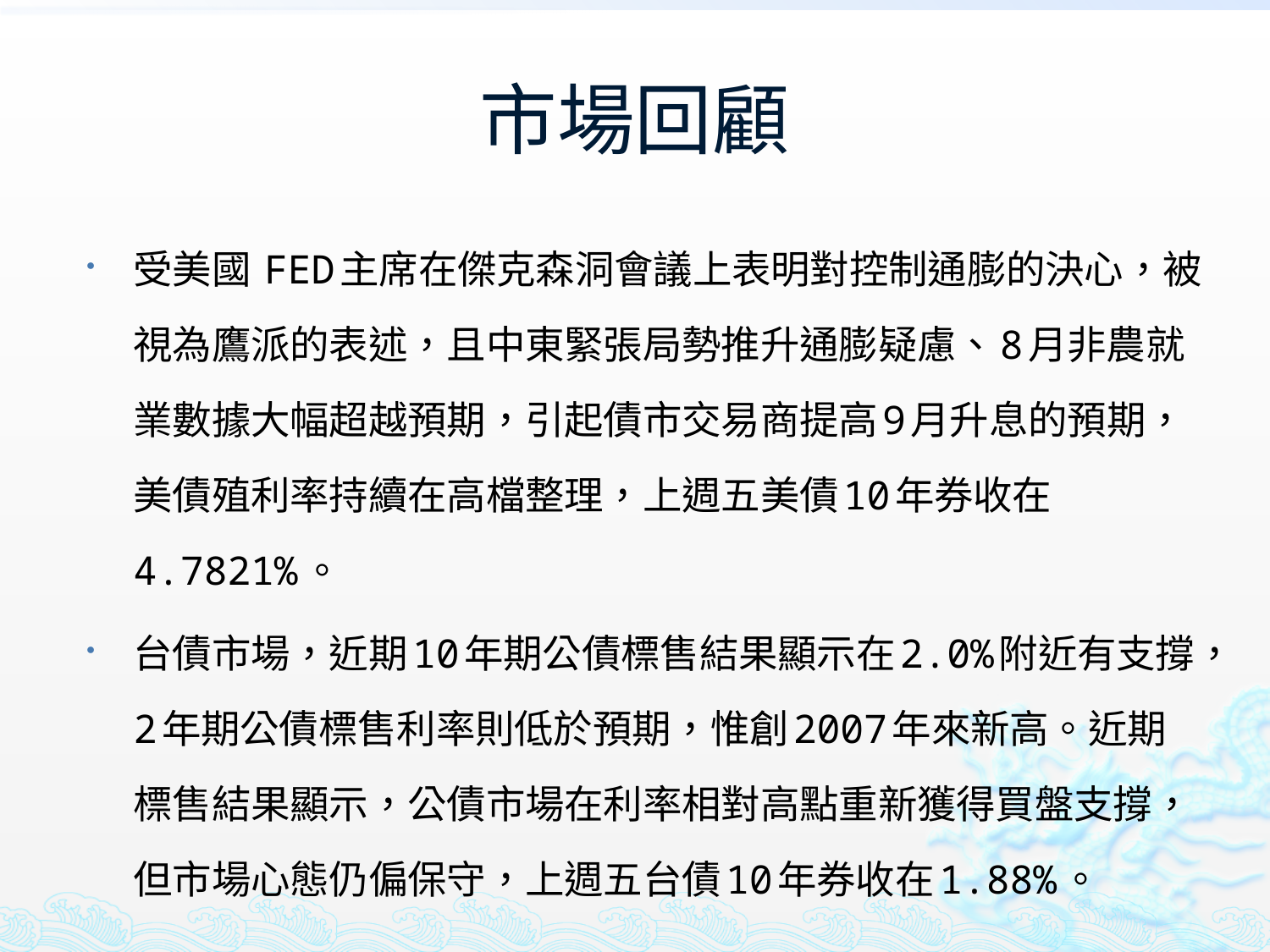

# 市場回顧
受美國 FED主席在傑克森洞會議上表明對控制通膨的決心，被視為鷹派的表述，且中東緊張局勢推升通膨疑慮、8月非農就業數據大幅超越預期，引起債市交易商提高9月升息的預期，美債殖利率持續在高檔整理，上週五美債10年券收在4.7821%。
台債市場，近期10年期公債標售結果顯示在2.0%附近有支撐，2年期公債標售利率則低於預期，惟創2007年來新高。近期標售結果顯示，公債市場在利率相對高點重新獲得買盤支撐，但市場心態仍偏保守，上週五台債10年券收在1.88%。